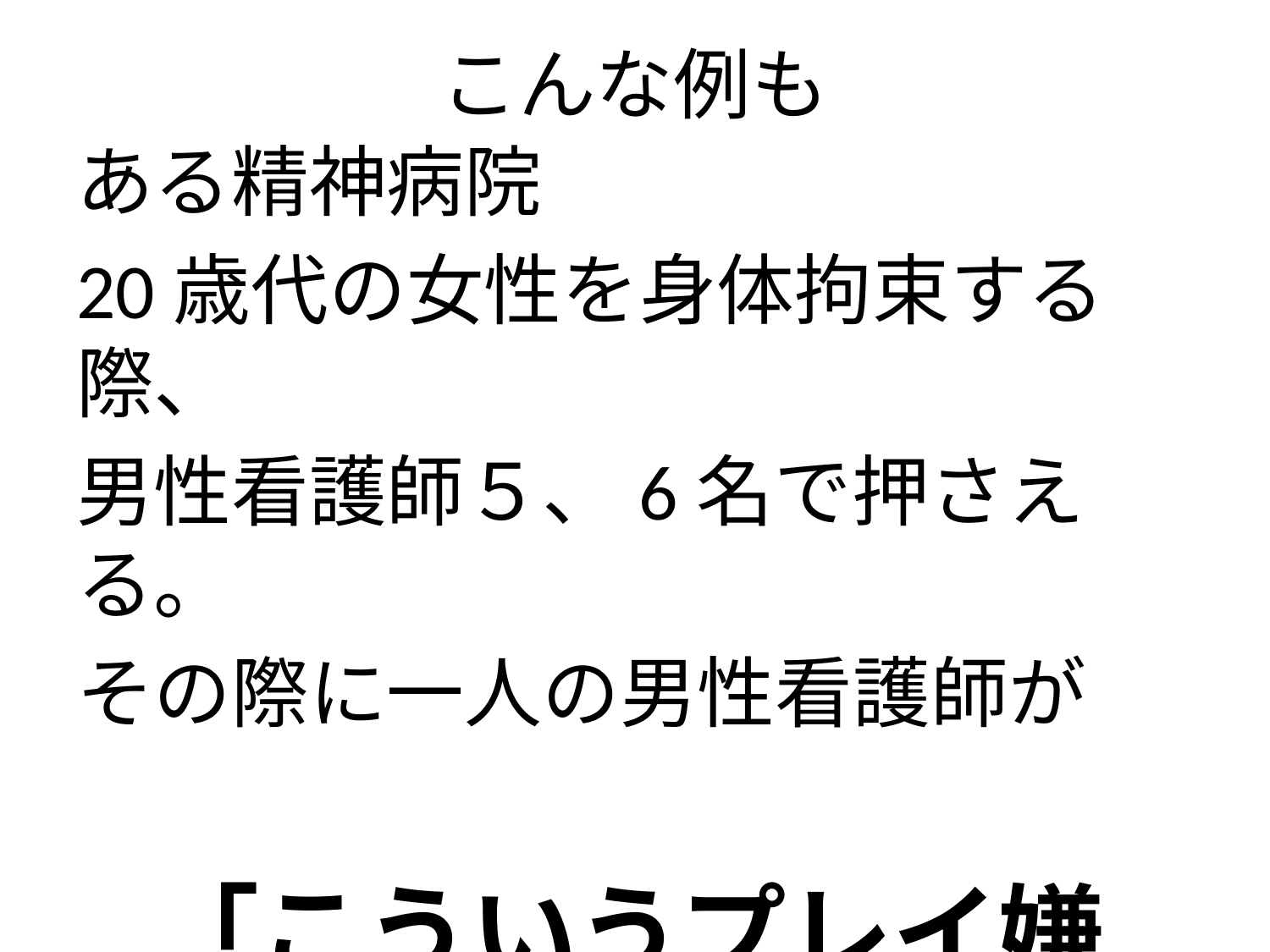

# こんな例も
ある精神病院
20歳代の女性を身体拘束する際、
男性看護師５、6名で押さえる。
その際に一人の男性看護師が

　「こういうプレイ嫌い？」